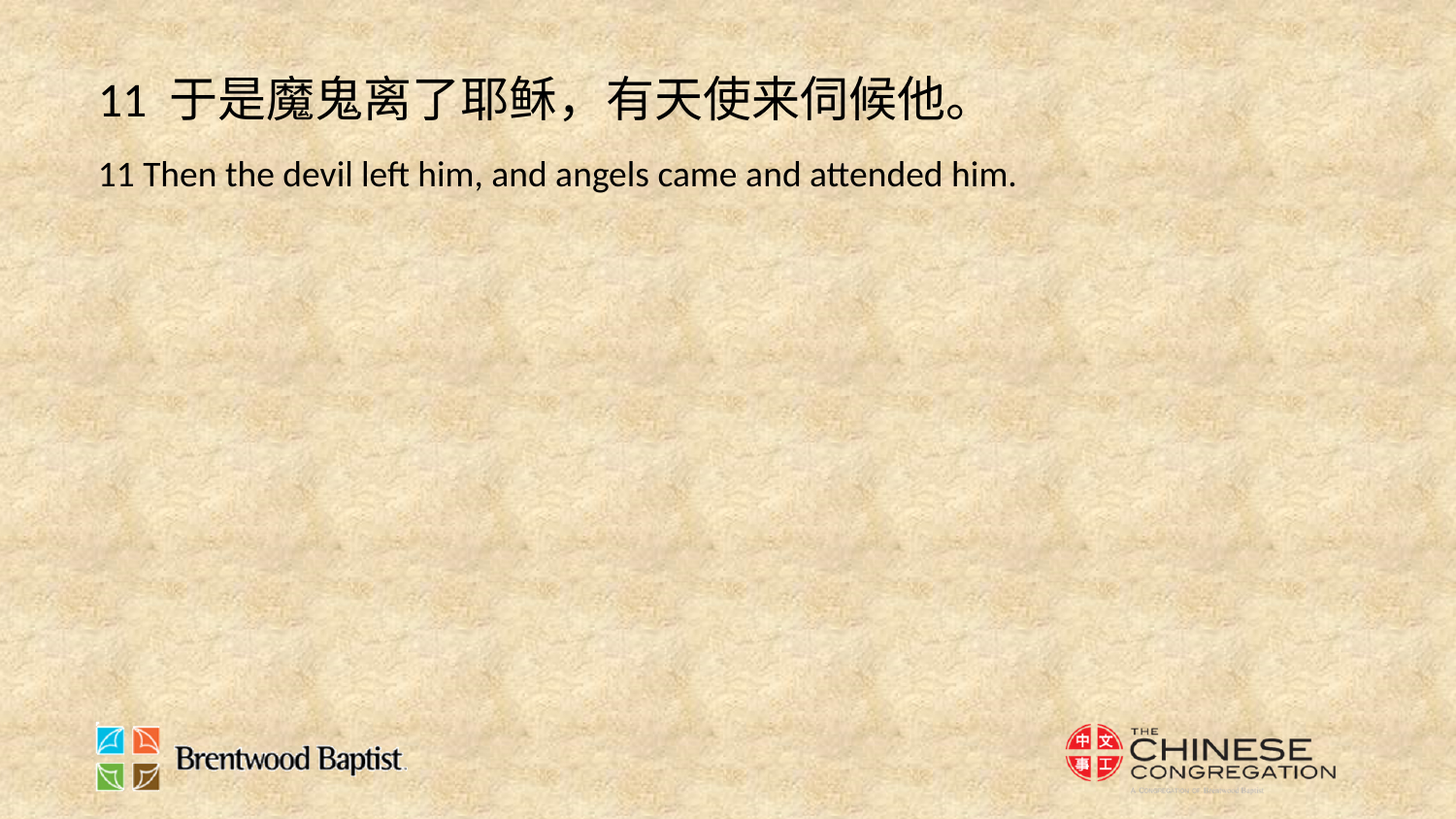

11 于是魔鬼离了耶稣，有天使来伺候他。

11 Then the devil left him, and angels came and attended him.